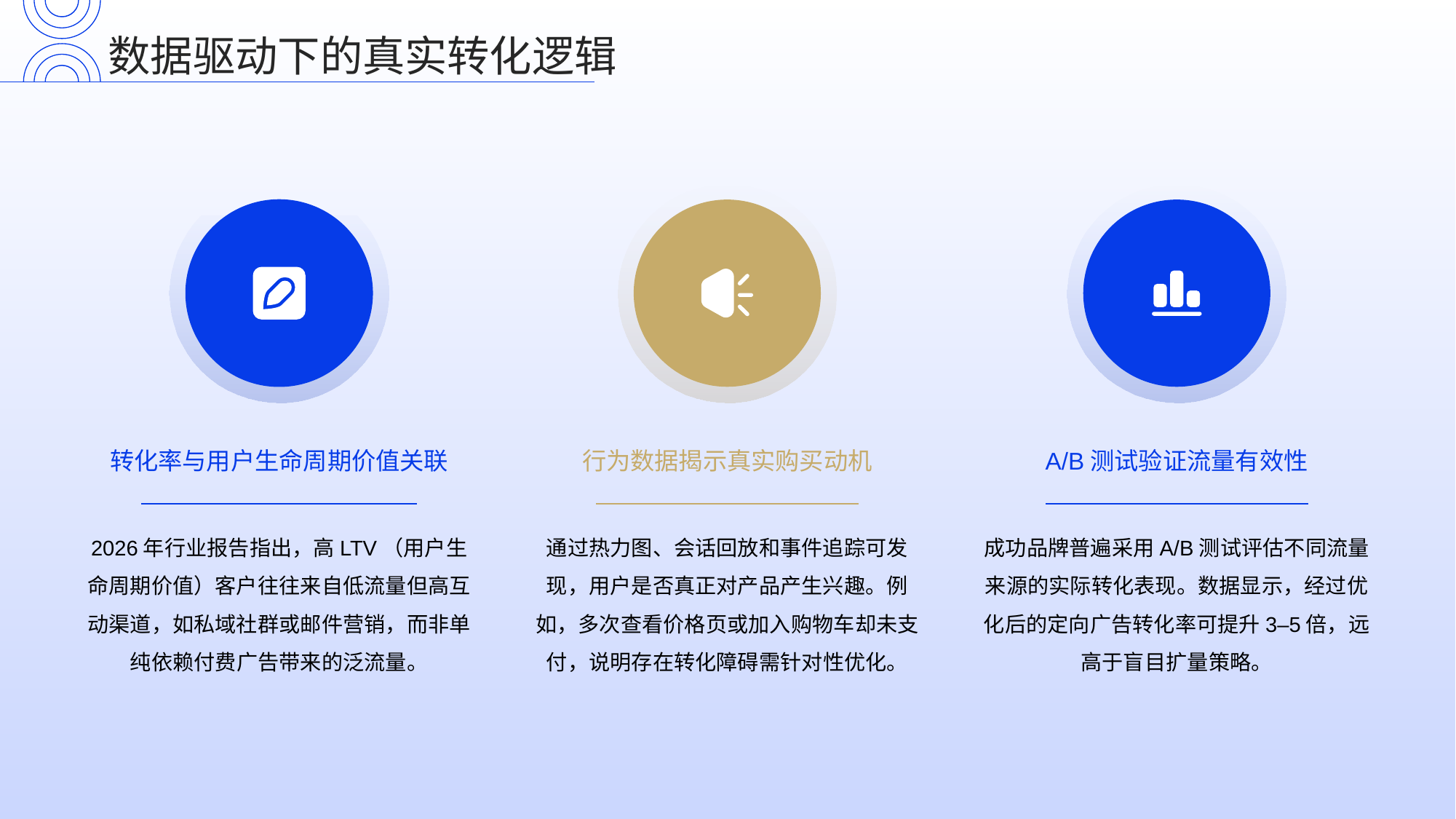

数据驱动下的真实转化逻辑

转化率与用户生命周期价值关联
行为数据揭示真实购买动机
A/B测试验证流量有效性
2026年行业报告指出，高LTV（用户生命周期价值）客户往往来自低流量但高互动渠道，如私域社群或邮件营销，而非单纯依赖付费广告带来的泛流量。
通过热力图、会话回放和事件追踪可发现，用户是否真正对产品产生兴趣。例如，多次查看价格页或加入购物车却未支付，说明存在转化障碍需针对性优化。
成功品牌普遍采用A/B测试评估不同流量来源的实际转化表现。数据显示，经过优化后的定向广告转化率可提升3–5倍，远高于盲目扩量策略。